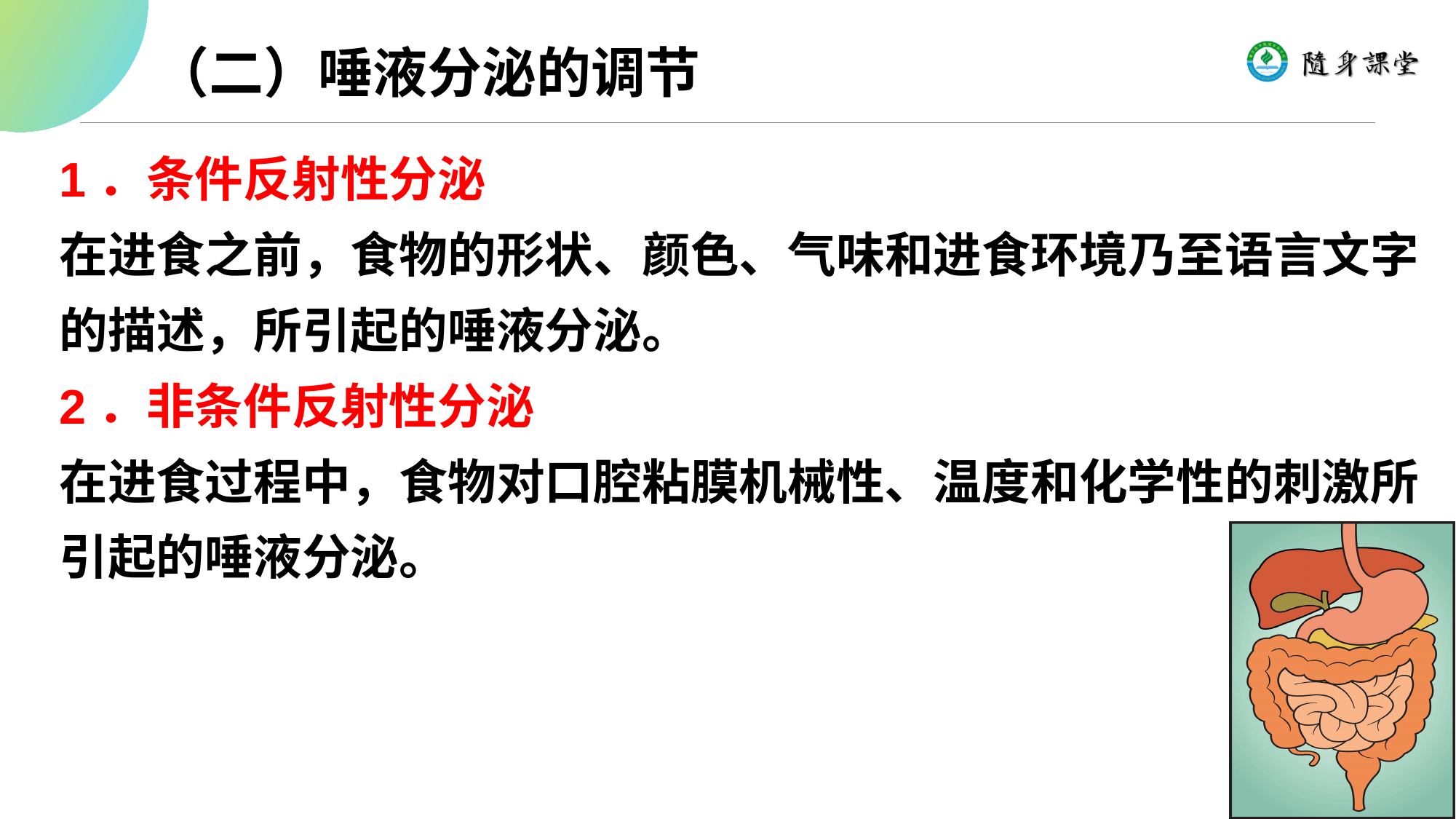

（二）唾液分泌的调节
1．条件反射性分泌
在进食之前，食物的形状、颜色、气味和进食环境乃至语言文字的描述，所引起的唾液分泌。
2．非条件反射性分泌
在进食过程中，食物对口腔粘膜机械性、温度和化学性的刺激所引起的唾液分泌。